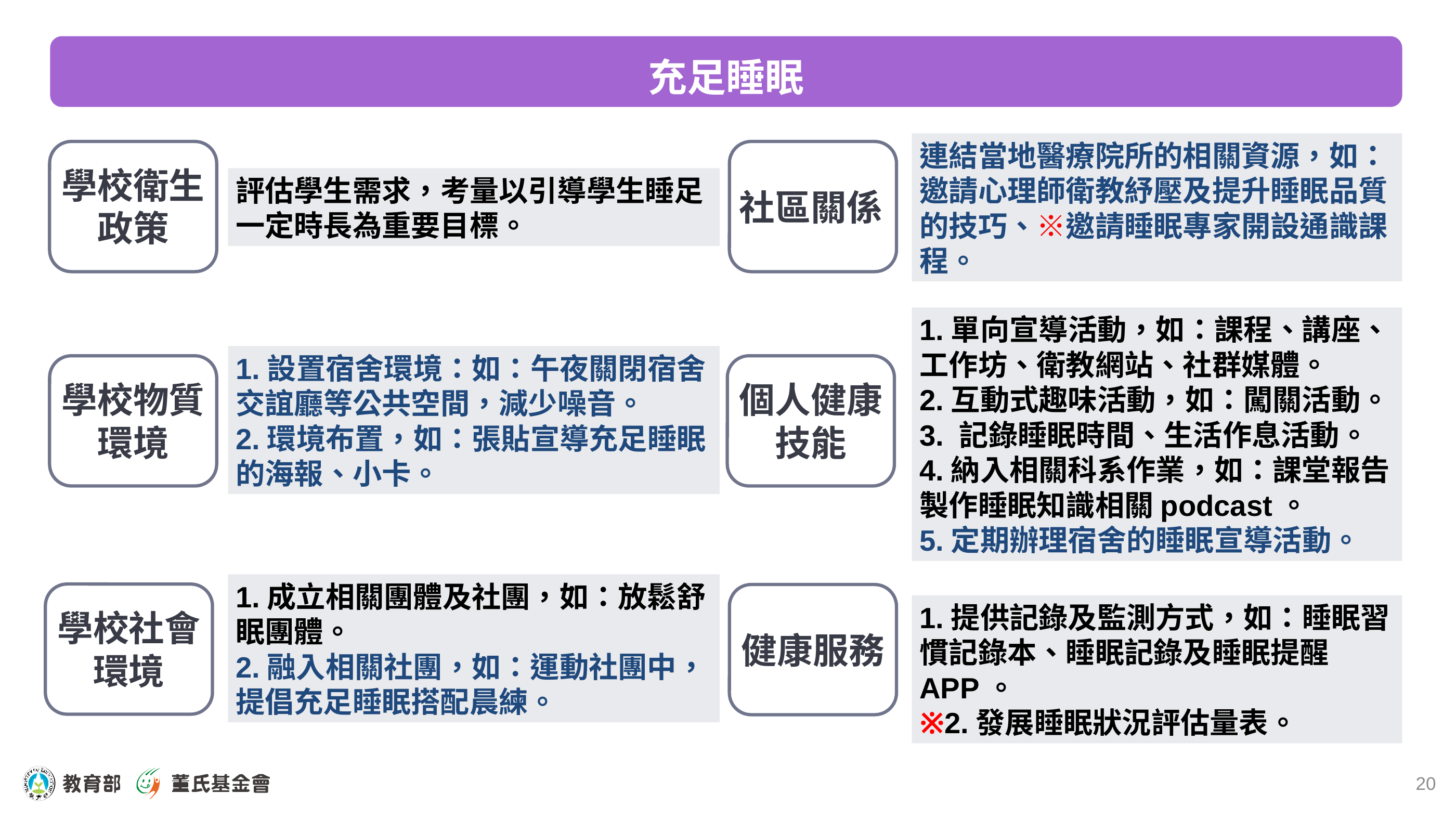

充足睡眠
連結當地醫療院所的相關資源，如：邀請心理師衛教紓壓及提升睡眠品質的技巧、※邀請睡眠專家開設通識課程。

學校衛生政策

社區關係
評估學生需求，考量以引導學生睡足一定時長為重要目標。
1.單向宣導活動，如：課程、講座、工作坊、衛教網站、社群媒體。
2.互動式趣味活動，如：闖關活動。
3. 記錄睡眠時間、生活作息活動。
4.納入相關科系作業，如：課堂報告製作睡眠知識相關podcast。
5.定期辦理宿舍的睡眠宣導活動。
1.設置宿舍環境：如：午夜關閉宿舍交誼廳等公共空間，減少噪音。
2.環境布置，如：張貼宣導充足睡眠的海報、小卡。

學校物質環境

個人健康技能
1.成立相關團體及社團，如：放鬆舒眠團體。
2.融入相關社團，如：運動社團中，提倡充足睡眠搭配晨練。

學校社會環境

健康服務
1.提供記錄及監測方式，如：睡眠習慣記錄本、睡眠記錄及睡眠提醒APP。
※2.發展睡眠狀況評估量表。
20